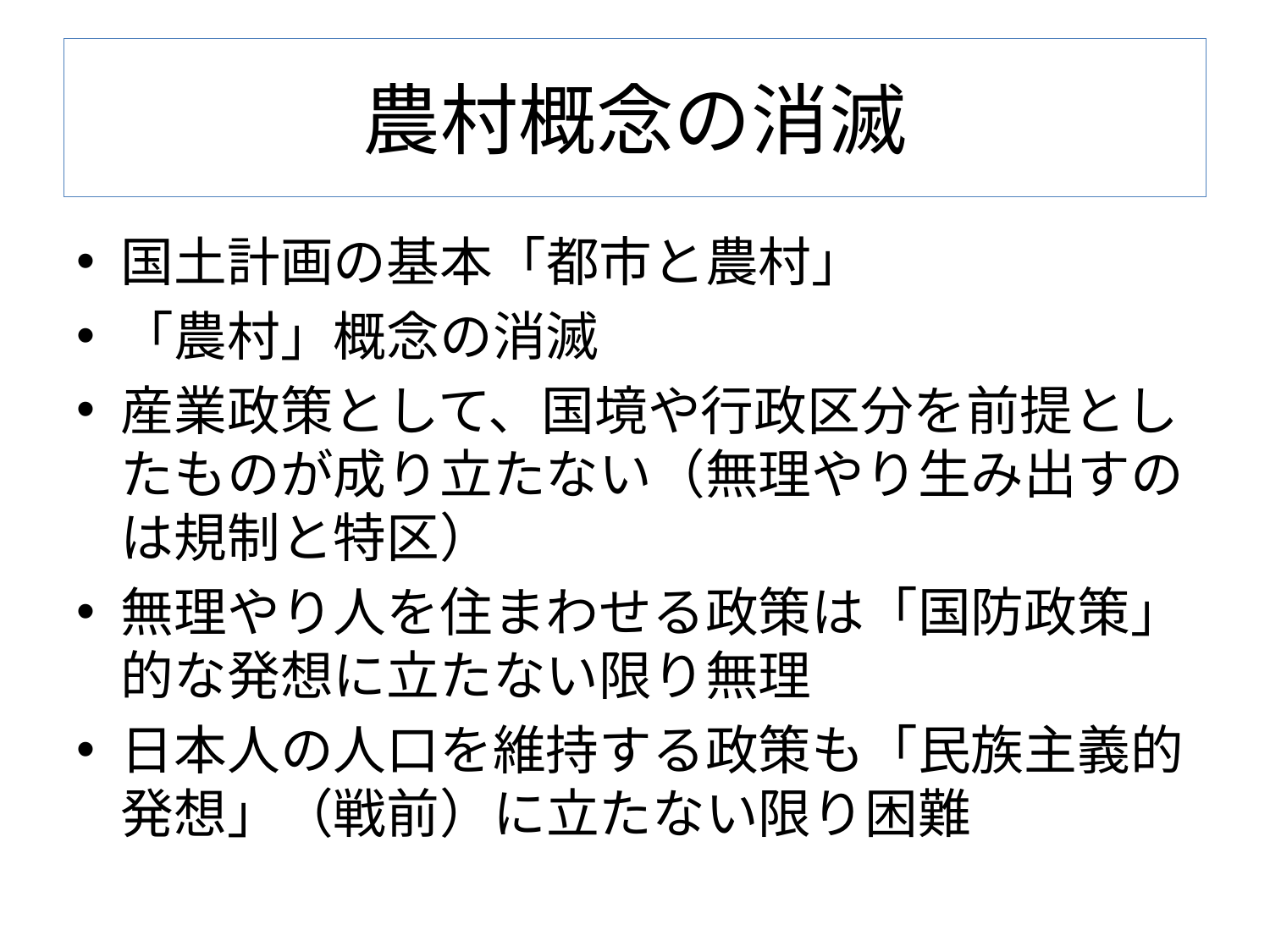

# 農村概念の消滅
国土計画の基本「都市と農村」
「農村」概念の消滅
産業政策として、国境や行政区分を前提としたものが成り立たない（無理やり生み出すのは規制と特区）
無理やり人を住まわせる政策は「国防政策」的な発想に立たない限り無理
日本人の人口を維持する政策も「民族主義的発想」（戦前）に立たない限り困難